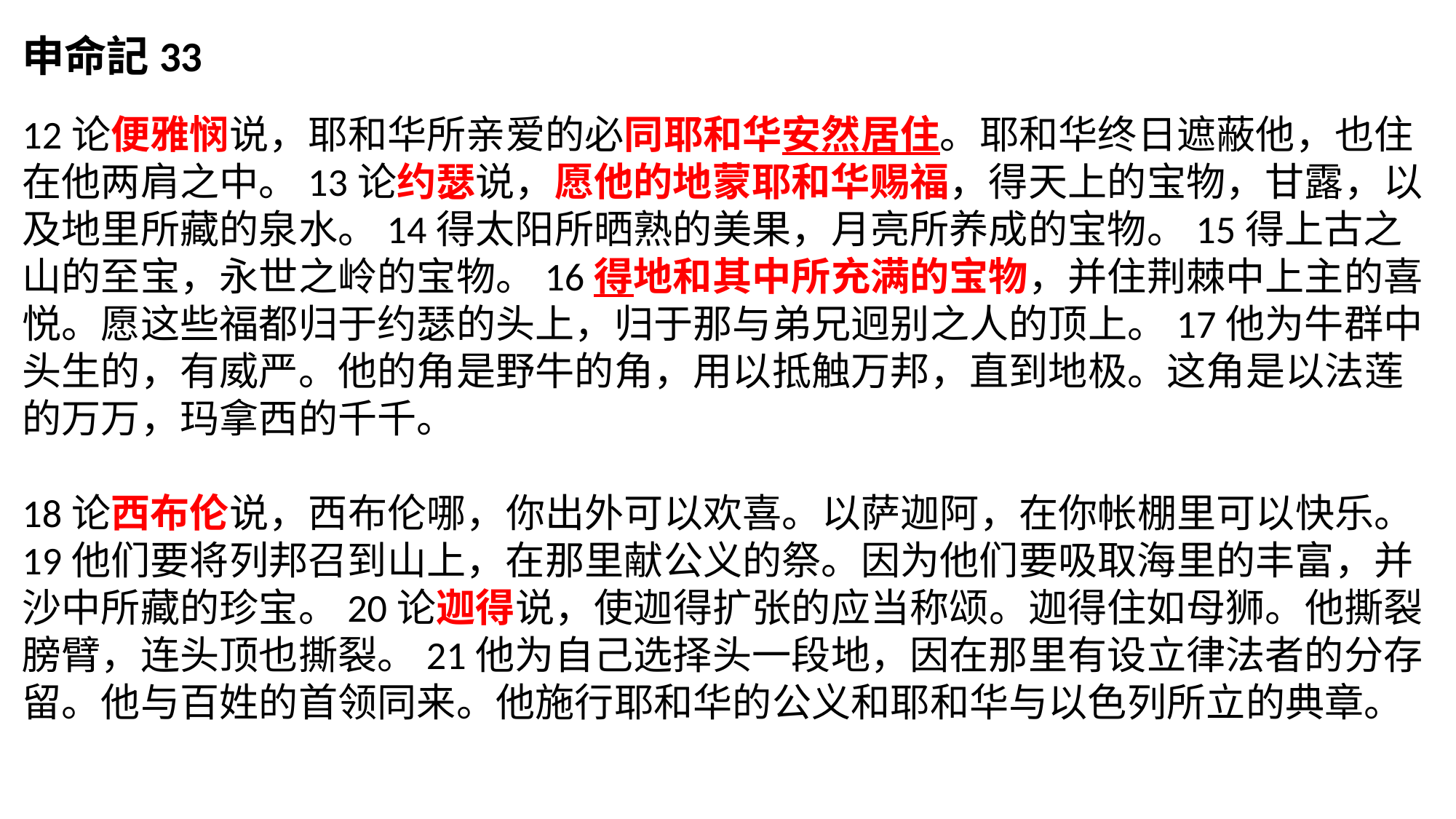

申命記33

12论便雅悯说，耶和华所亲爱的必同耶和华安然居住。耶和华终日遮蔽他，也住在他两肩之中。13论约瑟说，愿他的地蒙耶和华赐福，得天上的宝物，甘露，以及地里所藏的泉水。14得太阳所晒熟的美果，月亮所养成的宝物。15得上古之山的至宝，永世之岭的宝物。16得地和其中所充满的宝物，并住荆棘中上主的喜悦。愿这些福都归于约瑟的头上，归于那与弟兄迥别之人的顶上。17他为牛群中头生的，有威严。他的角是野牛的角，用以抵触万邦，直到地极。这角是以法莲的万万，玛拿西的千千。

18论西布伦说，西布伦哪，你出外可以欢喜。以萨迦阿，在你帐棚里可以快乐。19他们要将列邦召到山上，在那里献公义的祭。因为他们要吸取海里的丰富，并沙中所藏的珍宝。20论迦得说，使迦得扩张的应当称颂。迦得住如母狮。他撕裂膀臂，连头顶也撕裂。21他为自己选择头一段地，因在那里有设立律法者的分存留。他与百姓的首领同来。他施行耶和华的公义和耶和华与以色列所立的典章。